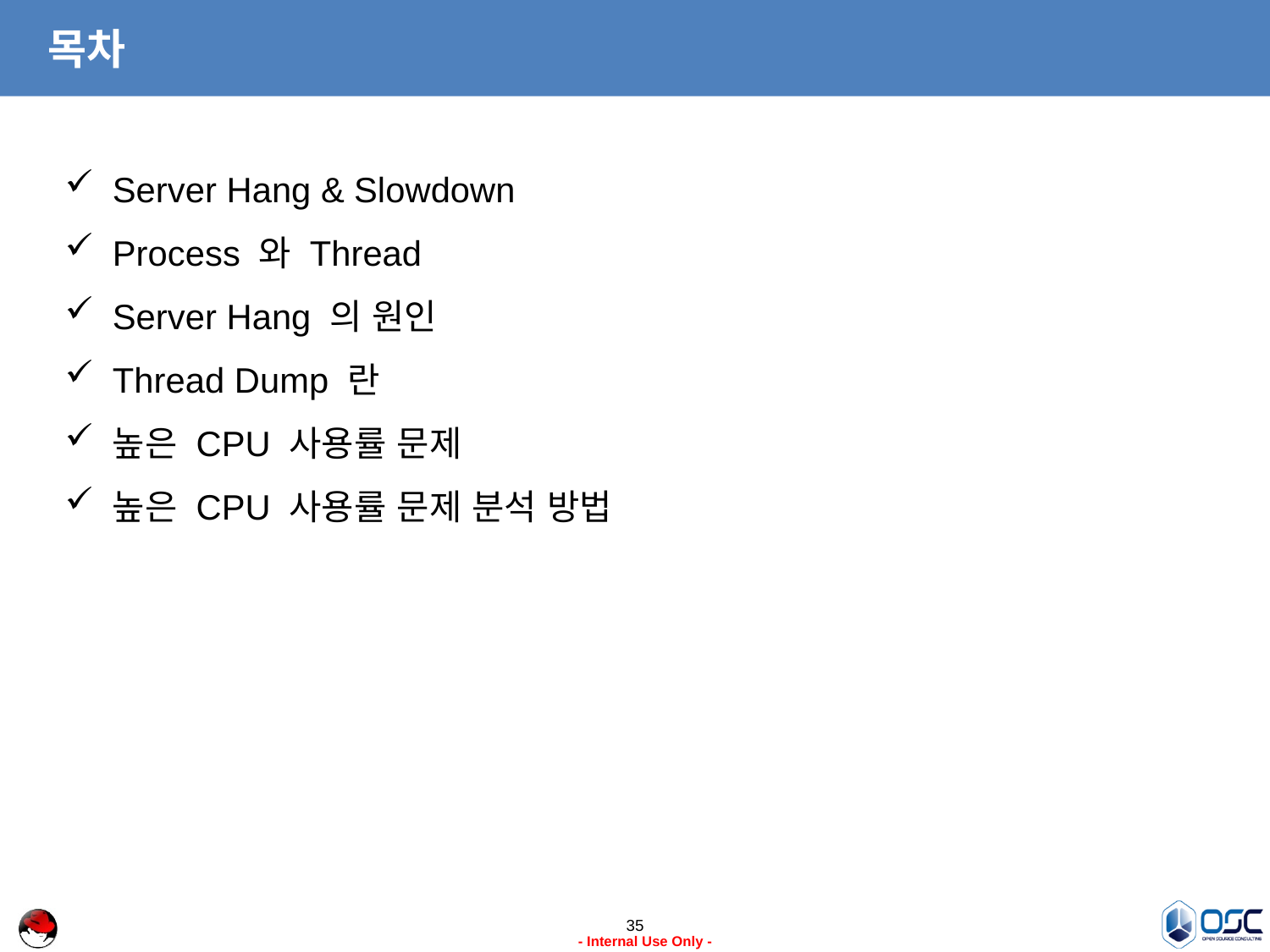

# 목차
Server Hang & Slowdown
Process 와 Thread
Server Hang 의 원인
Thread Dump 란
높은 CPU 사용률 문제
높은 CPU 사용률 문제 분석 방법